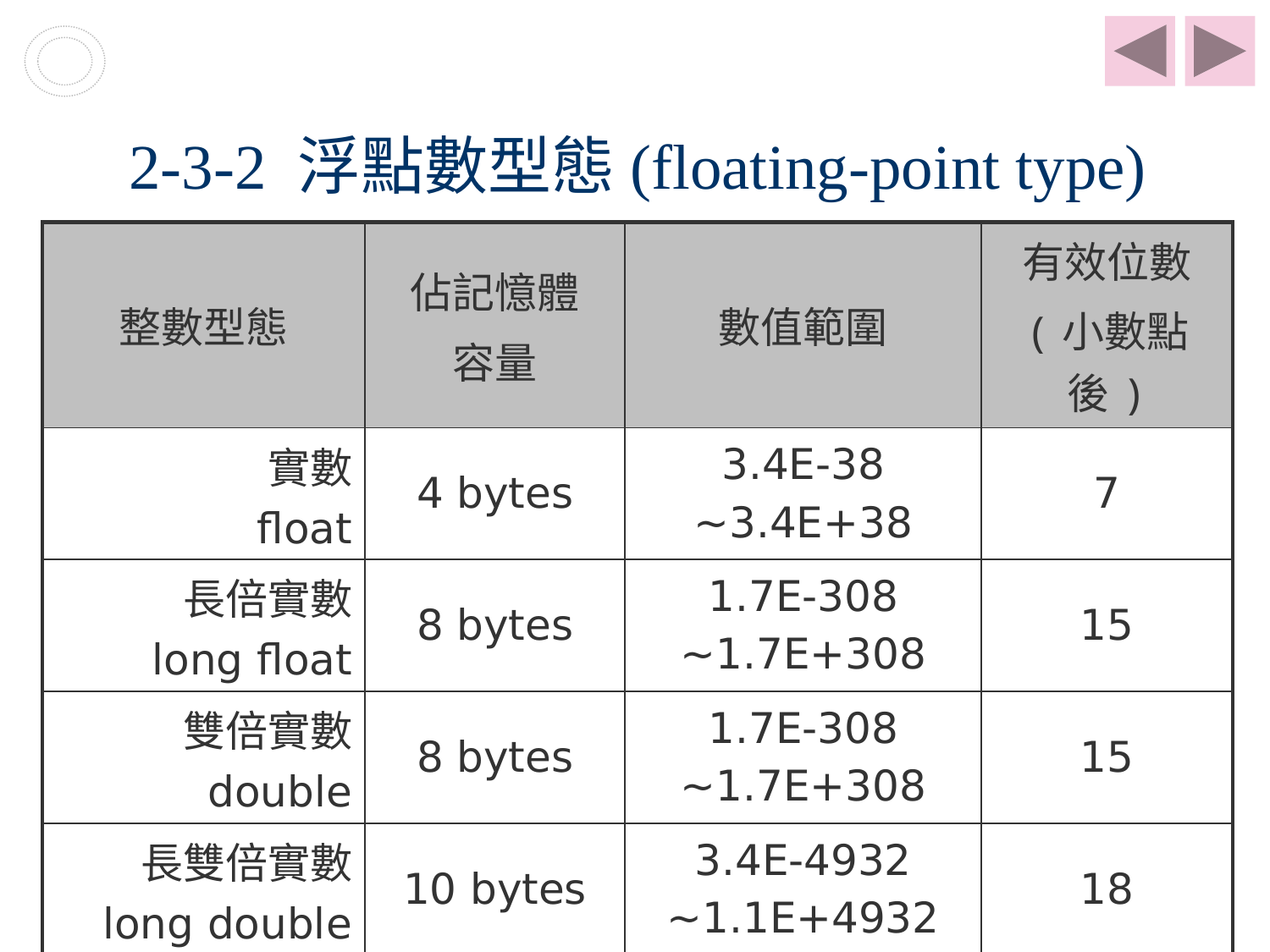

# 2-3-2 浮點數型態(floating-point type)
| 整數型態 | 佔記憶體 容量 | 數值範圍 | 有效位數 (小數點後) |
| --- | --- | --- | --- |
| 實數 float | 4 bytes | 3.4E-38 ~3.4E+38 | 7 |
| 長倍實數 long float | 8 bytes | 1.7E-308 ~1.7E+308 | 15 |
| 雙倍實數 double | 8 bytes | 1.7E-308 ~1.7E+308 | 15 |
| 長雙倍實數 long double | 10 bytes | 3.4E-4932 ~1.1E+4932 | 18 |
39